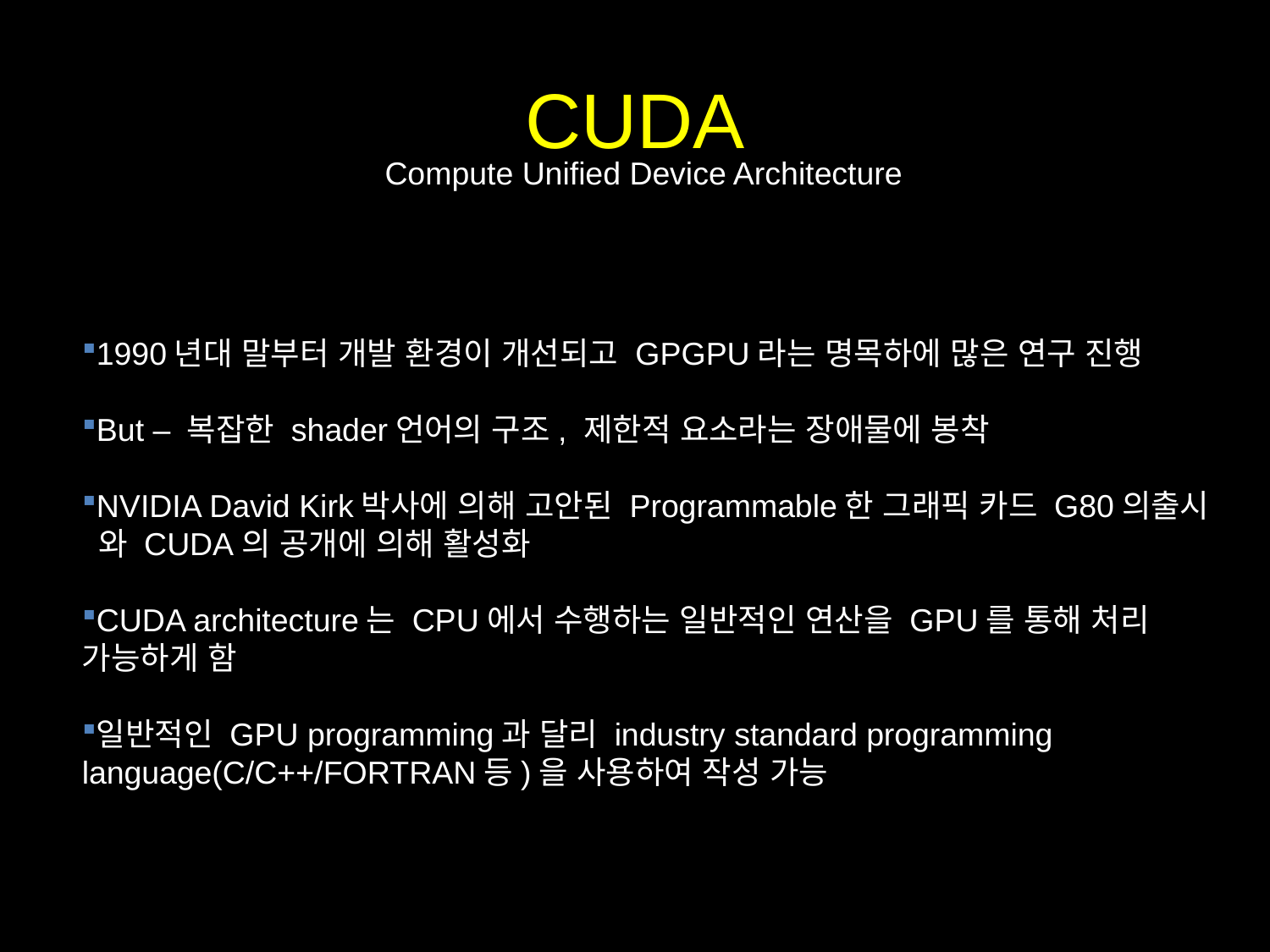

# CUDA
Compute Unified Device Architecture
1990년대 말부터 개발 환경이 개선되고 GPGPU라는 명목하에 많은 연구 진행

But – 복잡한 shader언어의 구조, 제한적 요소라는 장애물에 봉착

NVIDIA David Kirk박사에 의해 고안된 Programmable한 그래픽 카드 G80의출시
 와 CUDA의 공개에 의해 활성화

CUDA architecture는 CPU에서 수행하는 일반적인 연산을 GPU를 통해 처리 가능하게 함

일반적인 GPU programming과 달리 industry standard programming language(C/C++/FORTRAN등)을 사용하여 작성 가능